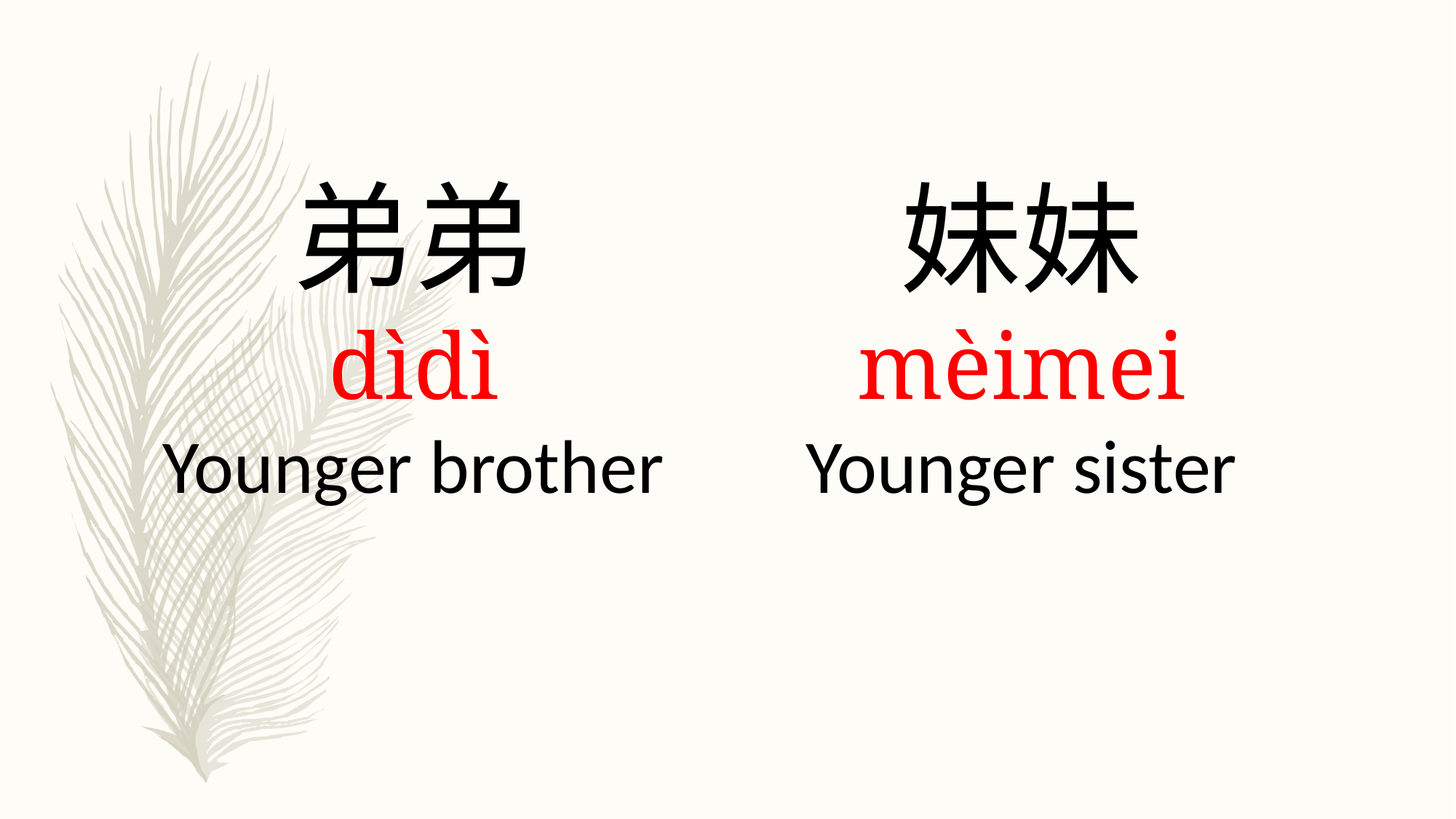

弟弟
dìdì
Younger brother
妹妹
mèimei
Younger sister